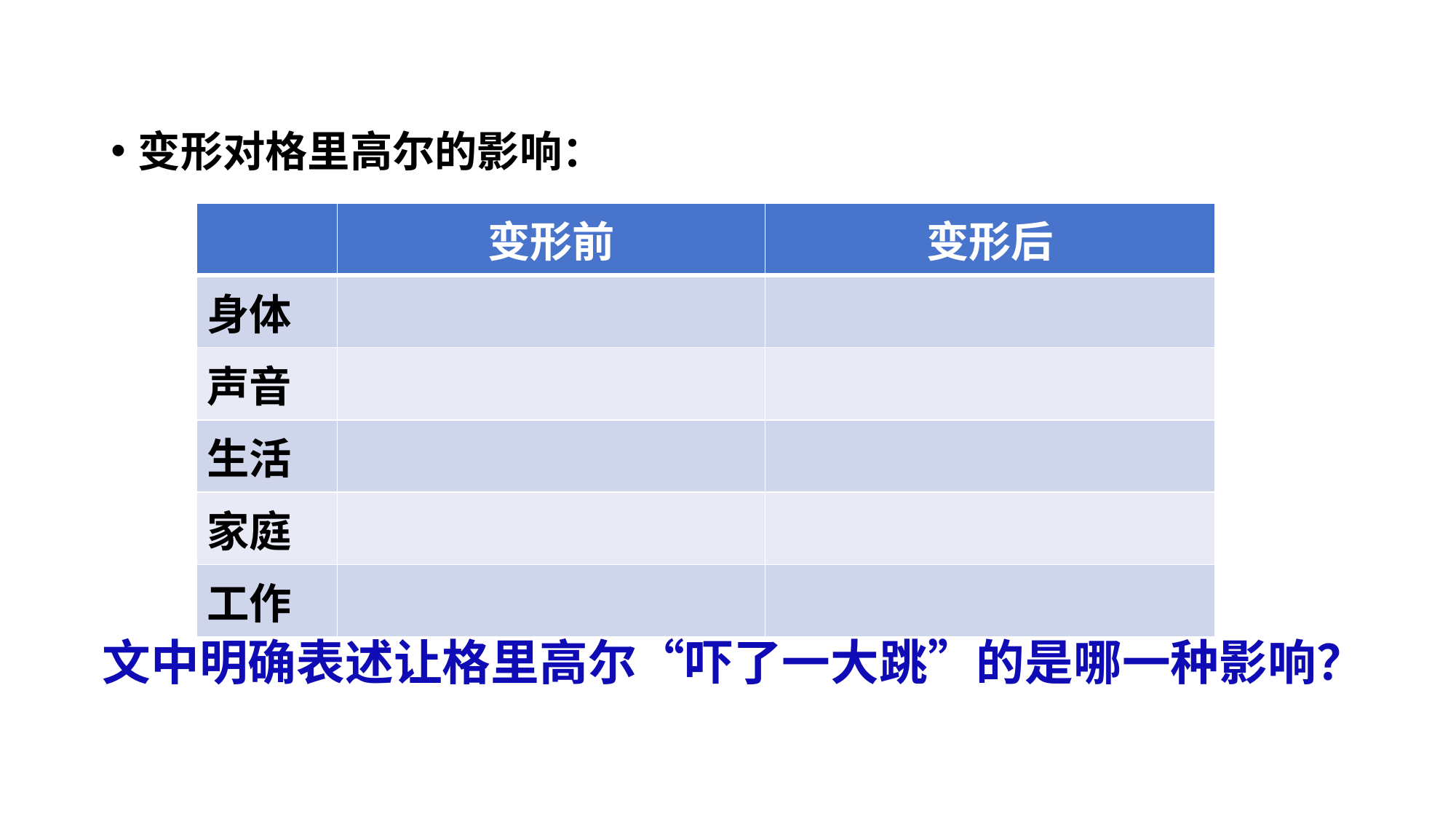

变形对格里高尔的影响：

|  | 变形前 | 变形后 |
| --- | --- | --- |
| 身体 |  |  |
| 声音 |  |  |
| 生活 |  |  |
| 家庭 |  |  |
| 工作 |  |  |
文中明确表述让格里高尔“吓了一大跳”的是哪一种影响？